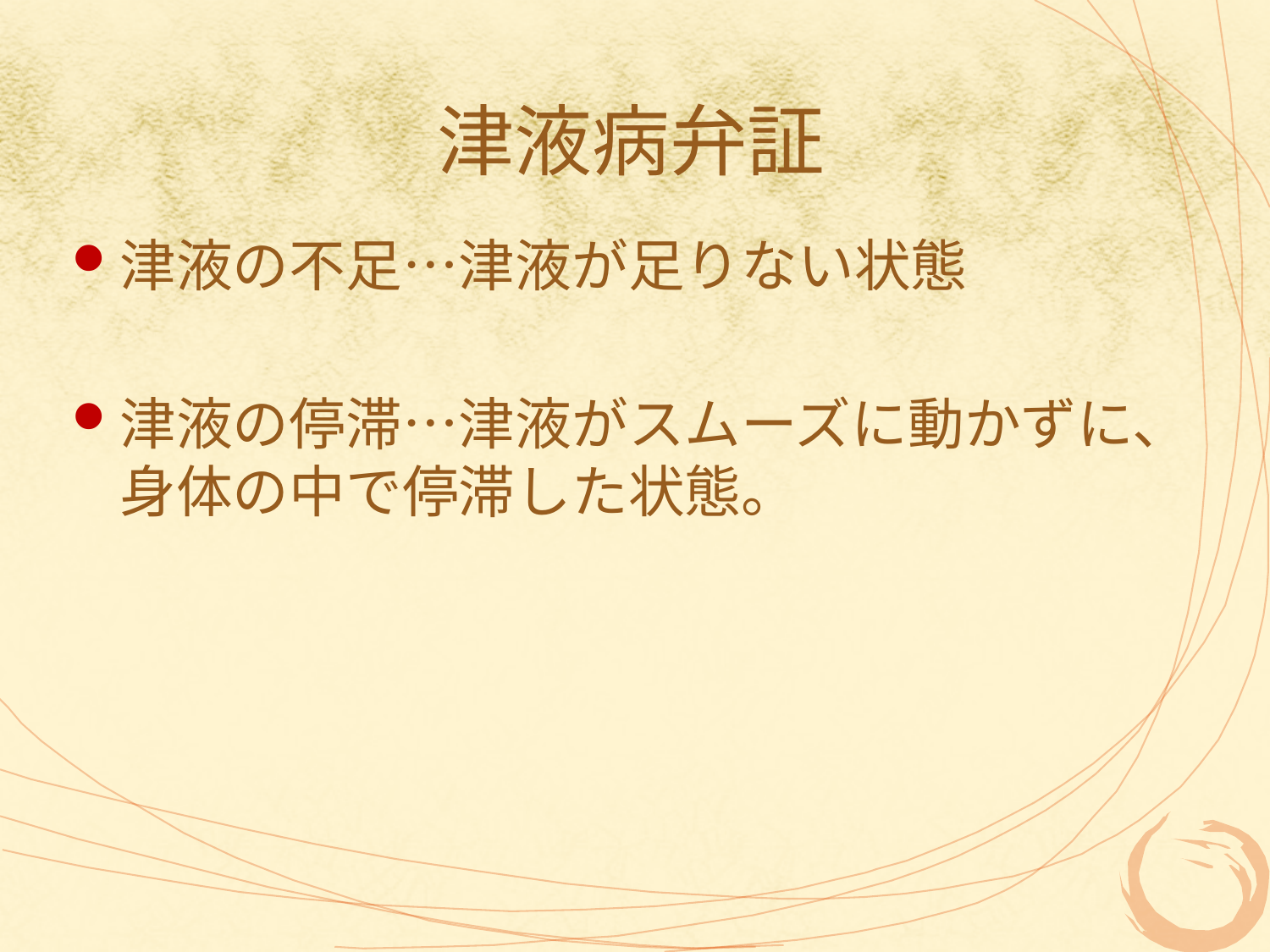

# 津液病弁証
津液の不足…津液が足りない状態

津液の停滞…津液がスムーズに動かずに、身体の中で停滞した状態。